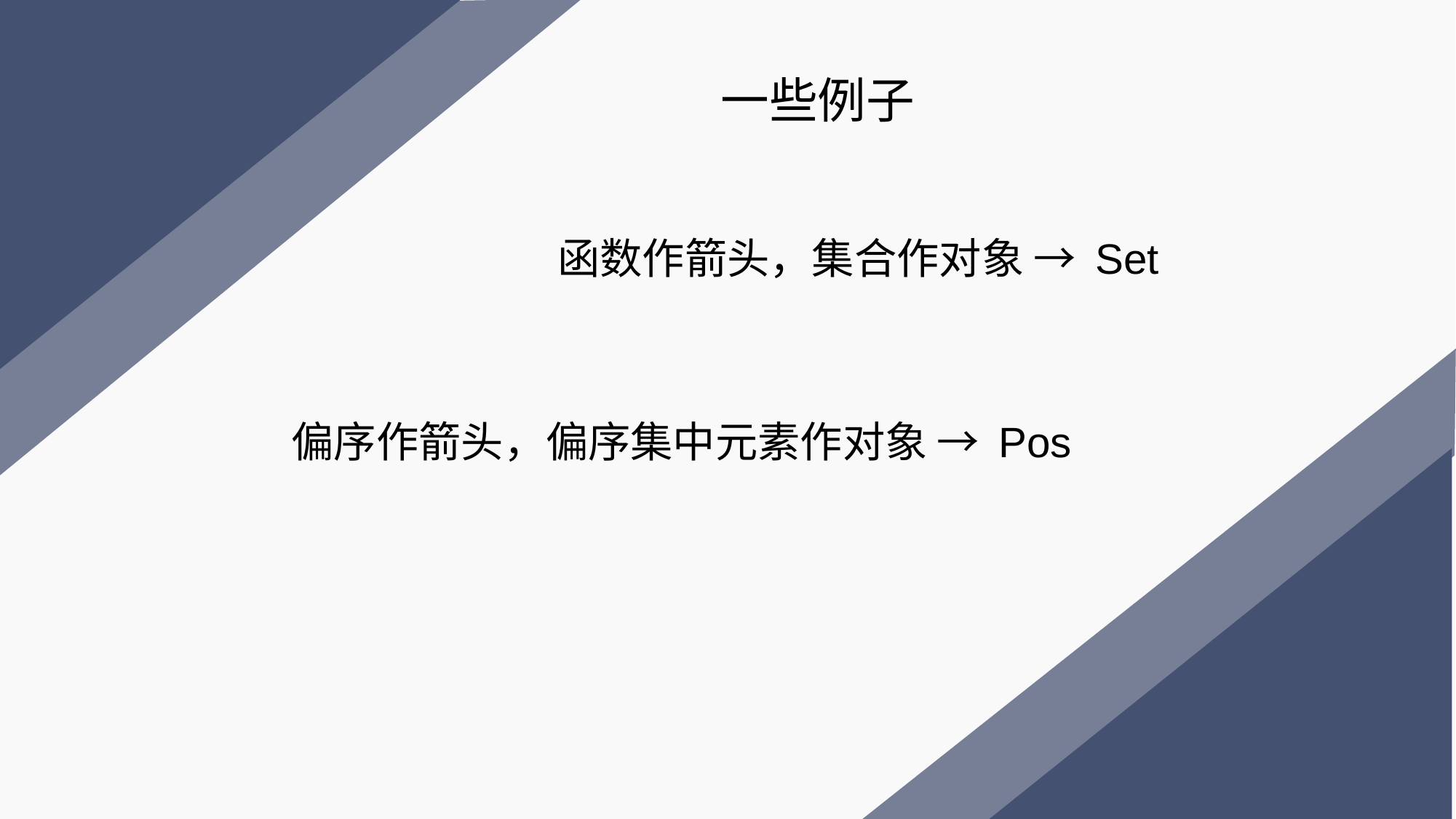

# 一些例子
函数作箭头，集合作对象 → Set
偏序作箭头，偏序集中元素作对象 → Pos